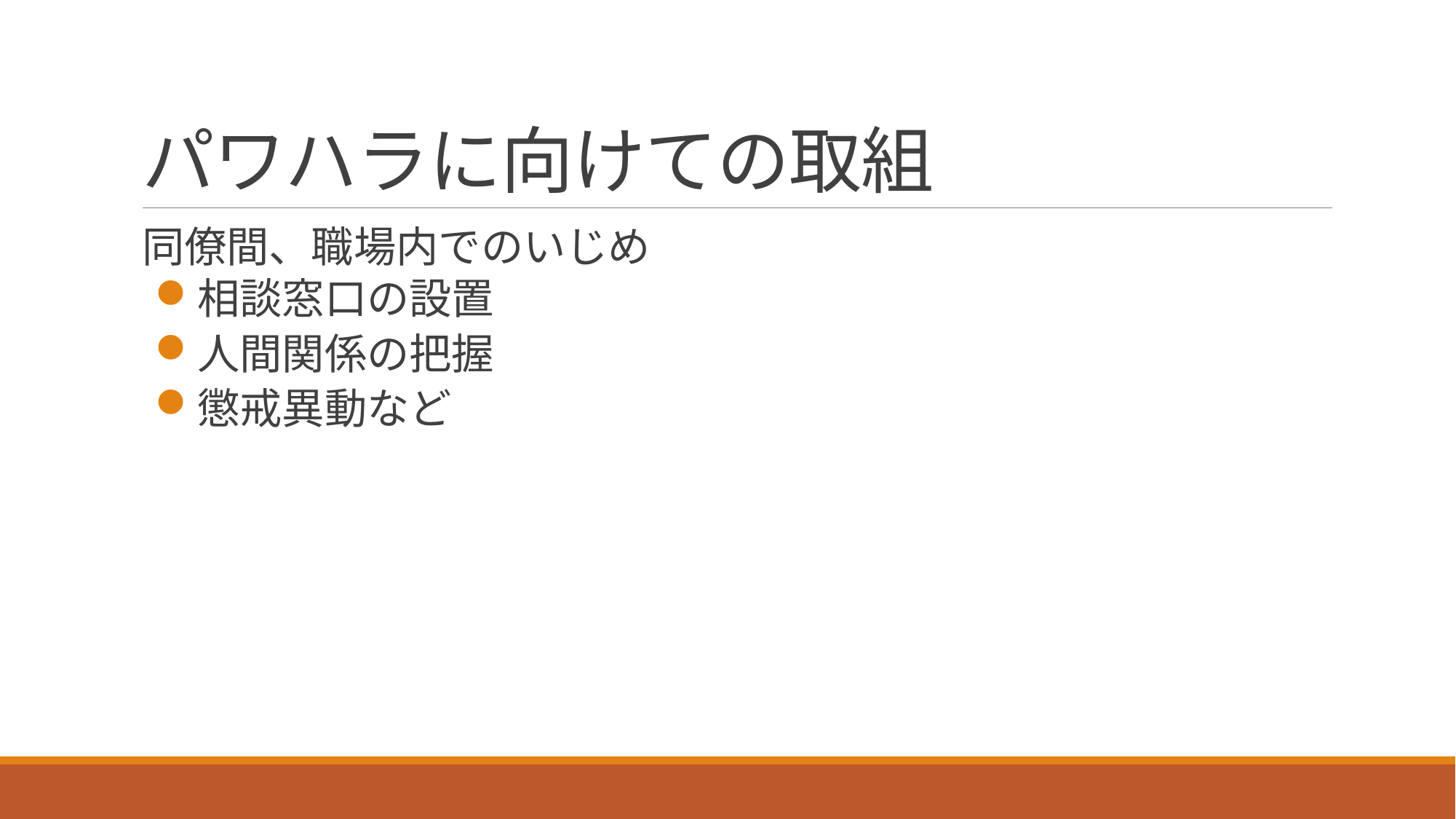

# パワハラに向けての取組
同僚間、職場内でのいじめ
相談窓口の設置
人間関係の把握
懲戒異動など